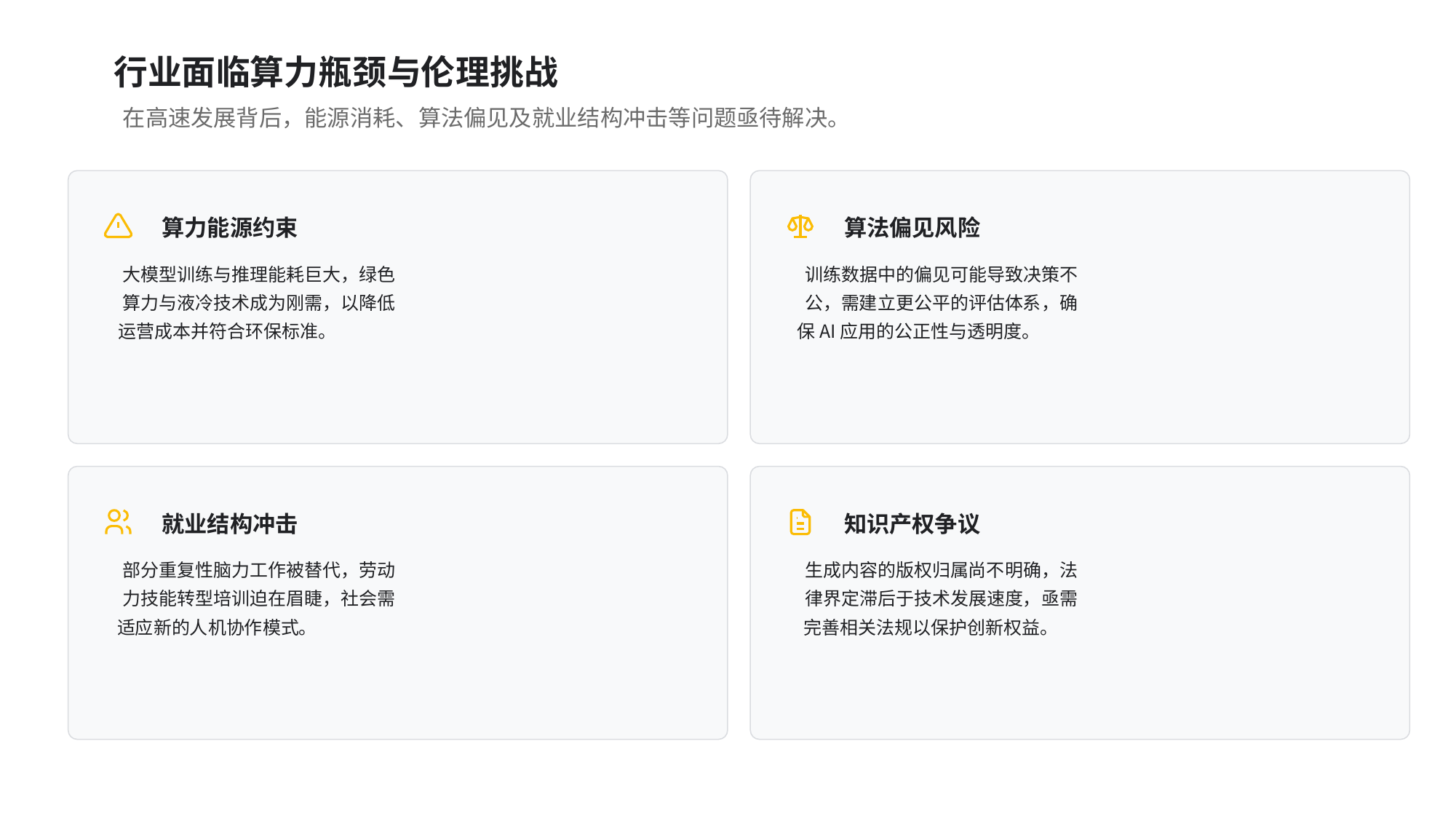

行业面临算力瓶颈与伦理挑战
在高速发展背后，能源消耗、算法偏见及就业结构冲击等问题亟待解决。

算力能源约束

大模型训练与推理能耗巨大，绿色
算力与液冷技术成为刚需，以降低
运营成本并符合环保标准。

算法偏见风险

训练数据中的偏见可能导致决策不
公，需建立更公平的评估体系，确
保AI应用的公正性与透明度。

就业结构冲击

部分重复性脑力工作被替代，劳动
力技能转型培训迫在眉睫，社会需
适应新的人机协作模式。

知识产权争议

生成内容的版权归属尚不明确，法
律界定滞后于技术发展速度，亟需
完善相关法规以保护创新权益。